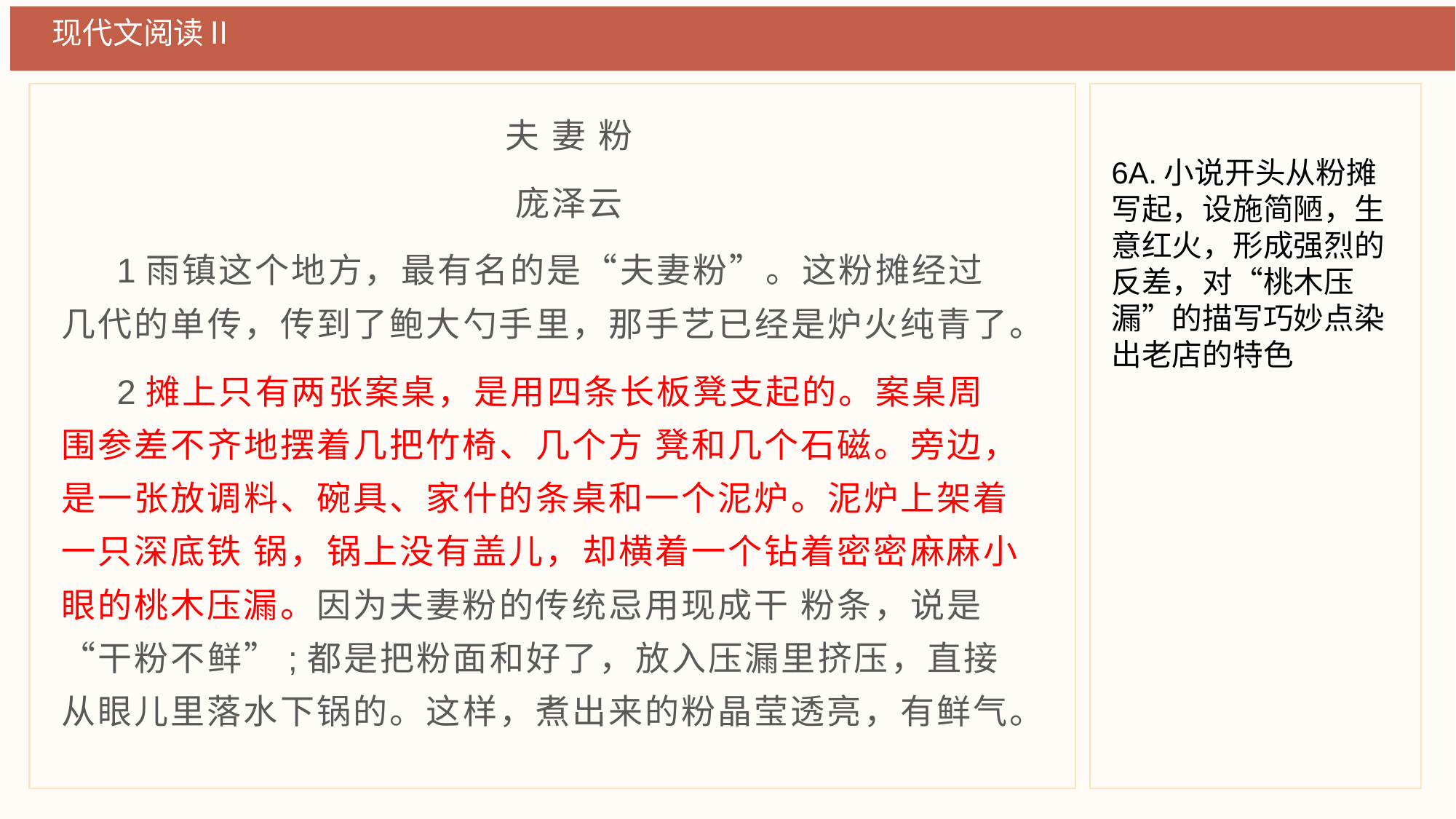

现代文阅读Ⅱ

夫 妻 粉
庞泽云
1雨镇这个地方，最有名的是“夫妻粉”。这粉摊经过几代的单传，传到了鲍大勺手里，那手艺已经是炉火纯青了。
2摊上只有两张案桌，是用四条长板凳支起的。案桌周围参差不齐地摆着几把竹椅、几个方 凳和几个石磁。旁边，是一张放调料、碗具、家什的条桌和一个泥炉。泥炉上架着一只深底铁 锅，锅上没有盖儿，却横着一个钻着密密麻麻小眼的桃木压漏。因为夫妻粉的传统忌用现成干 粉条，说是“干粉不鲜”;都是把粉面和好了，放入压漏里挤压，直接从眼儿里落水下锅的。这样，煮出来的粉晶莹透亮，有鲜气。
6A.小说开头从粉摊写起，设施简陋，生意红火，形成强烈的反差，对“桃木压漏”的描写巧妙点染出老店的特色